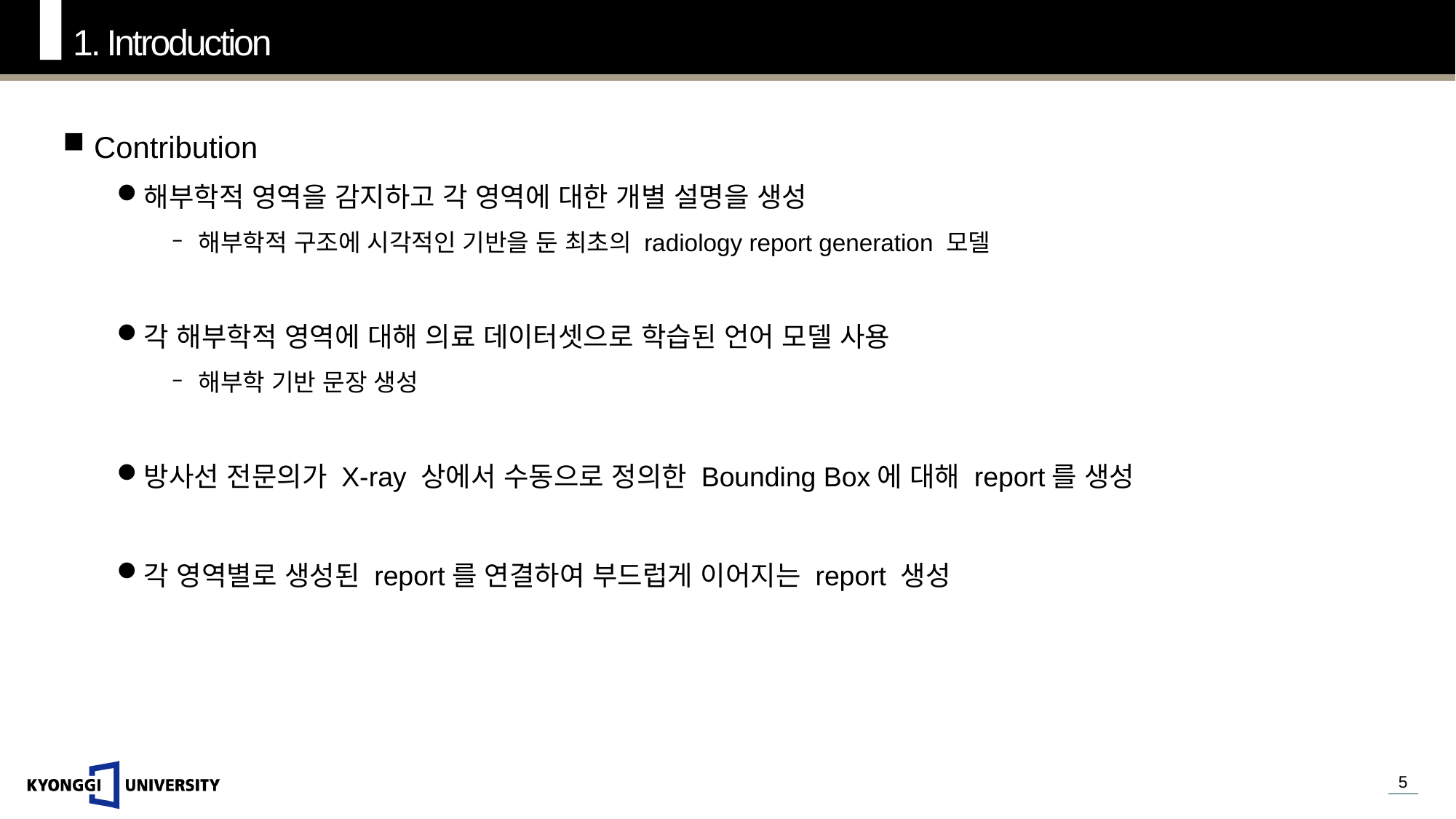

1. Introduction
Contribution
해부학적 영역을 감지하고 각 영역에 대한 개별 설명을 생성
해부학적 구조에 시각적인 기반을 둔 최초의 radiology report generation 모델

각 해부학적 영역에 대해 의료 데이터셋으로 학습된 언어 모델 사용
해부학 기반 문장 생성

방사선 전문의가 X-ray 상에서 수동으로 정의한 Bounding Box에 대해 report를 생성

각 영역별로 생성된 report를 연결하여 부드럽게 이어지는 report 생성